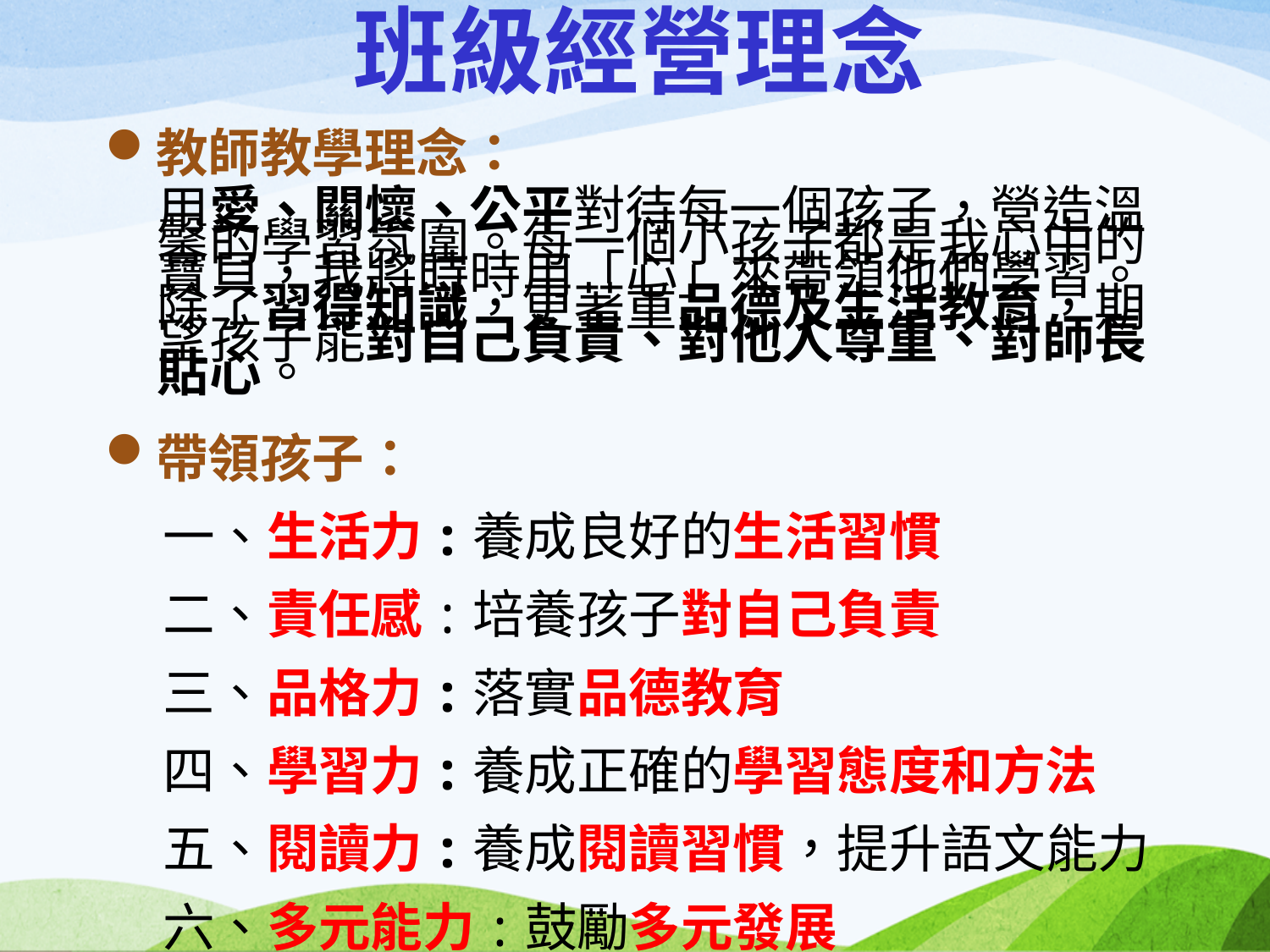

# 班級經營理念
教師教學理念：
用愛、關懷、公平對待每一個孩子，營造溫馨的學習氛圍。每一個小孩子都是我心中的寶貝，我將時時用「心」來帶領他們學習。除了習得知識，更著重品德及生活教育，期望孩子能對自己負責、對他人尊重、對師長貼心。
帶領孩子：
一、生活力:養成良好的生活習慣
二、責任感:培養孩子對自己負責
三、品格力:落實品德教育
四、學習力:養成正確的學習態度和方法
五、閱讀力:養成閱讀習慣，提升語文能力
六、多元能力:鼓勵多元發展